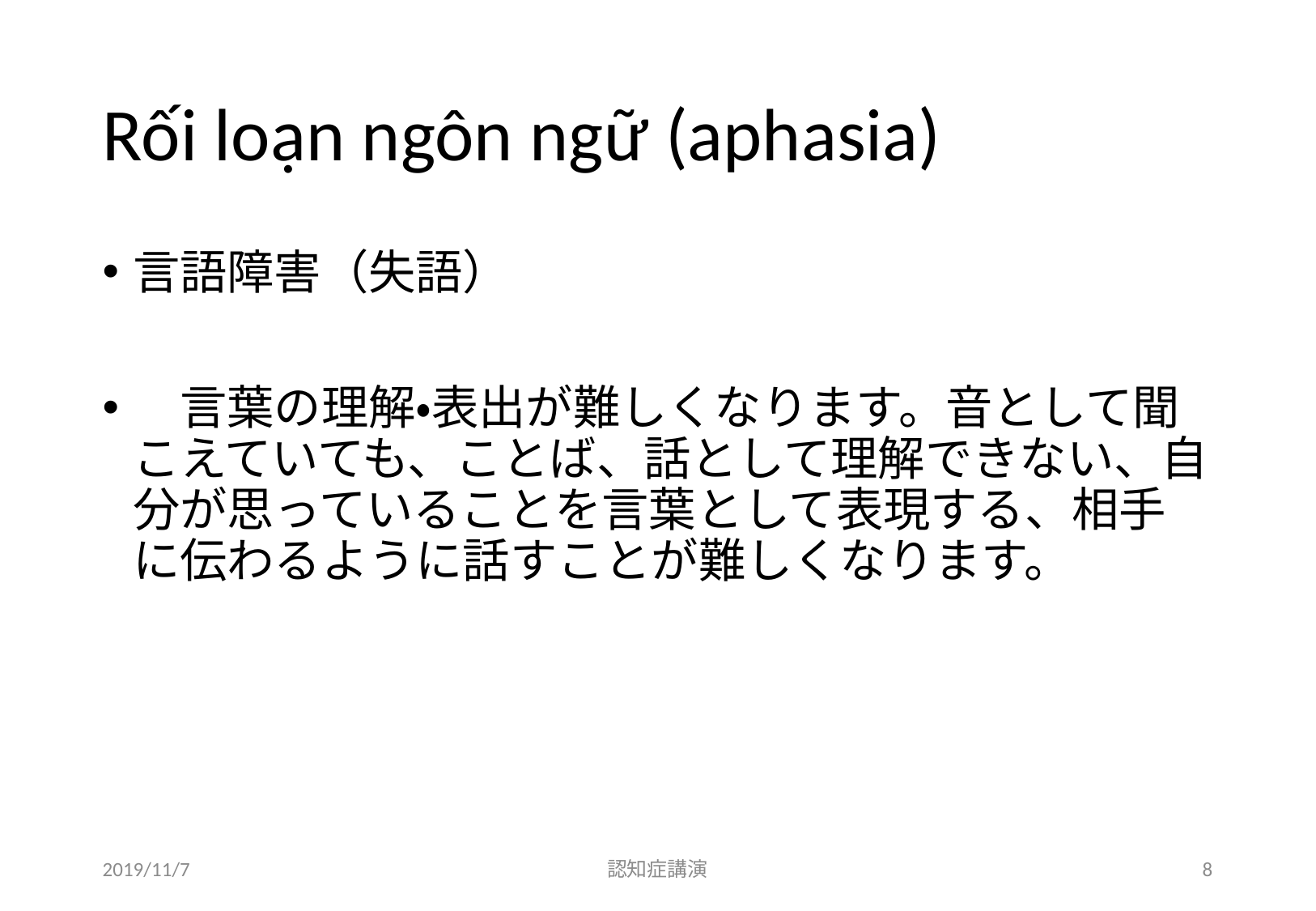

# Rối loạn ngôn ngữ (aphasia)
言語障害（失語）

　言葉の理解・表出が難しくなります。音として聞こえていても、ことば、話として理解できない、自分が思っていることを言葉として表現する、相手に伝わるように話すことが難しくなります。

2019/11/7
認知症講演
8